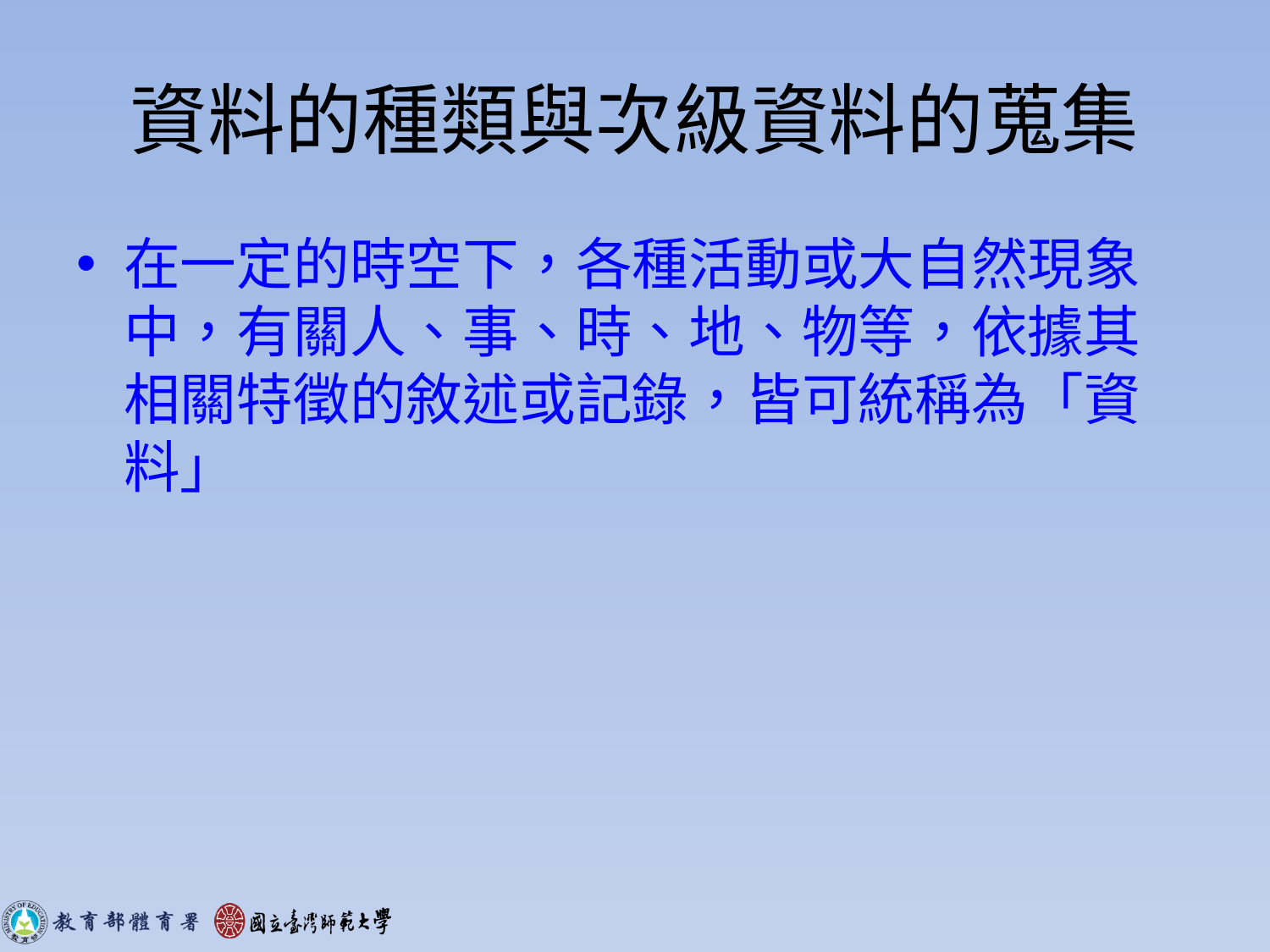

# 資料的種類與次級資料的蒐集
在一定的時空下，各種活動或大自然現象中，有關人、事、時、地、物等，依據其相關特徵的敘述或記錄，皆可統稱為「資料」